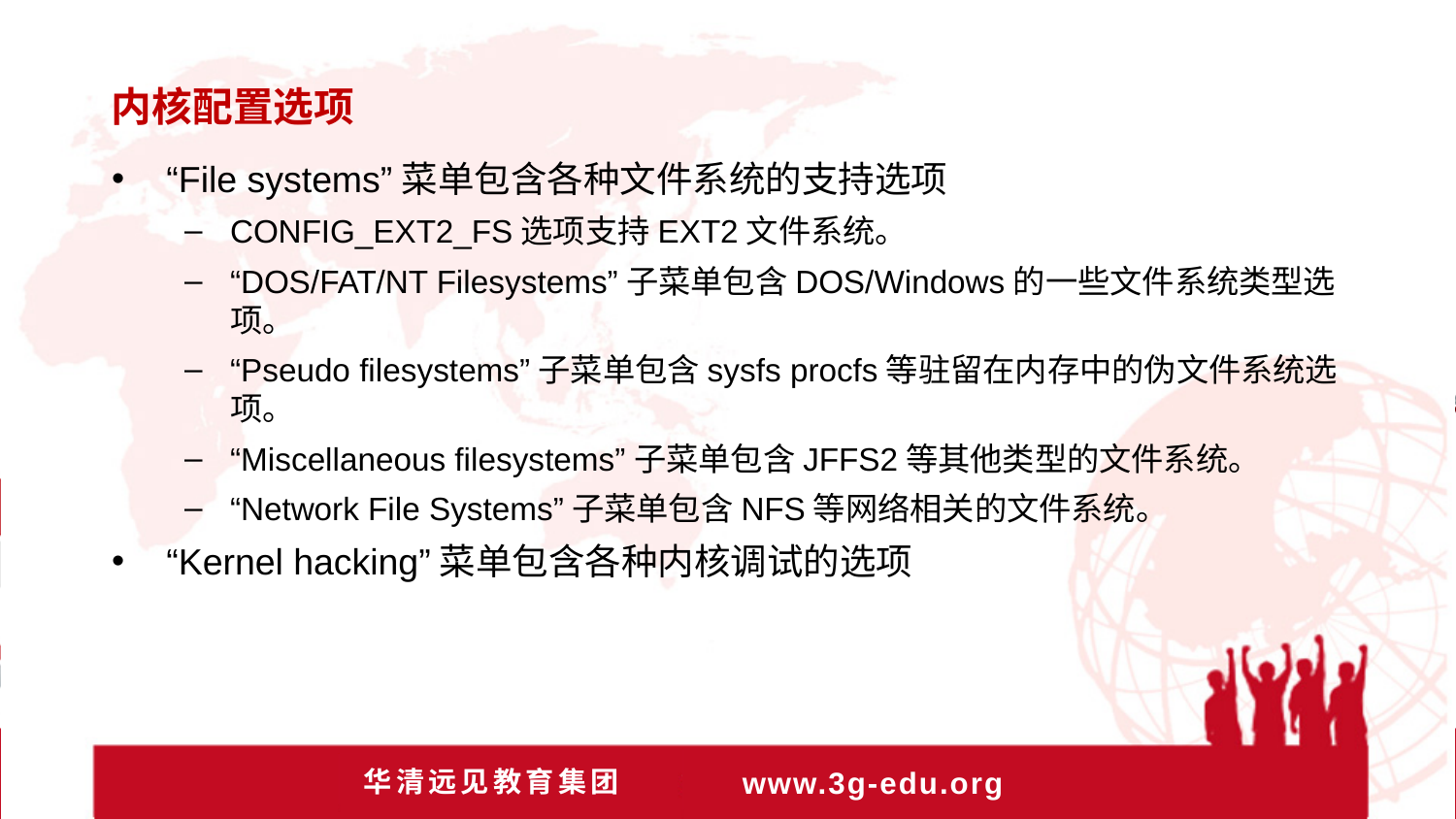

内核配置选项
“File systems”菜单包含各种文件系统的支持选项
CONFIG_EXT2_FS选项支持EXT2文件系统。
“DOS/FAT/NT Filesystems”子菜单包含DOS/Windows的一些文件系统类型选项。
“Pseudo filesystems”子菜单包含sysfs procfs等驻留在内存中的伪文件系统选项。
“Miscellaneous filesystems”子菜单包含JFFS2等其他类型的文件系统。
“Network File Systems”子菜单包含NFS等网络相关的文件系统。
“Kernel hacking”菜单包含各种内核调试的选项